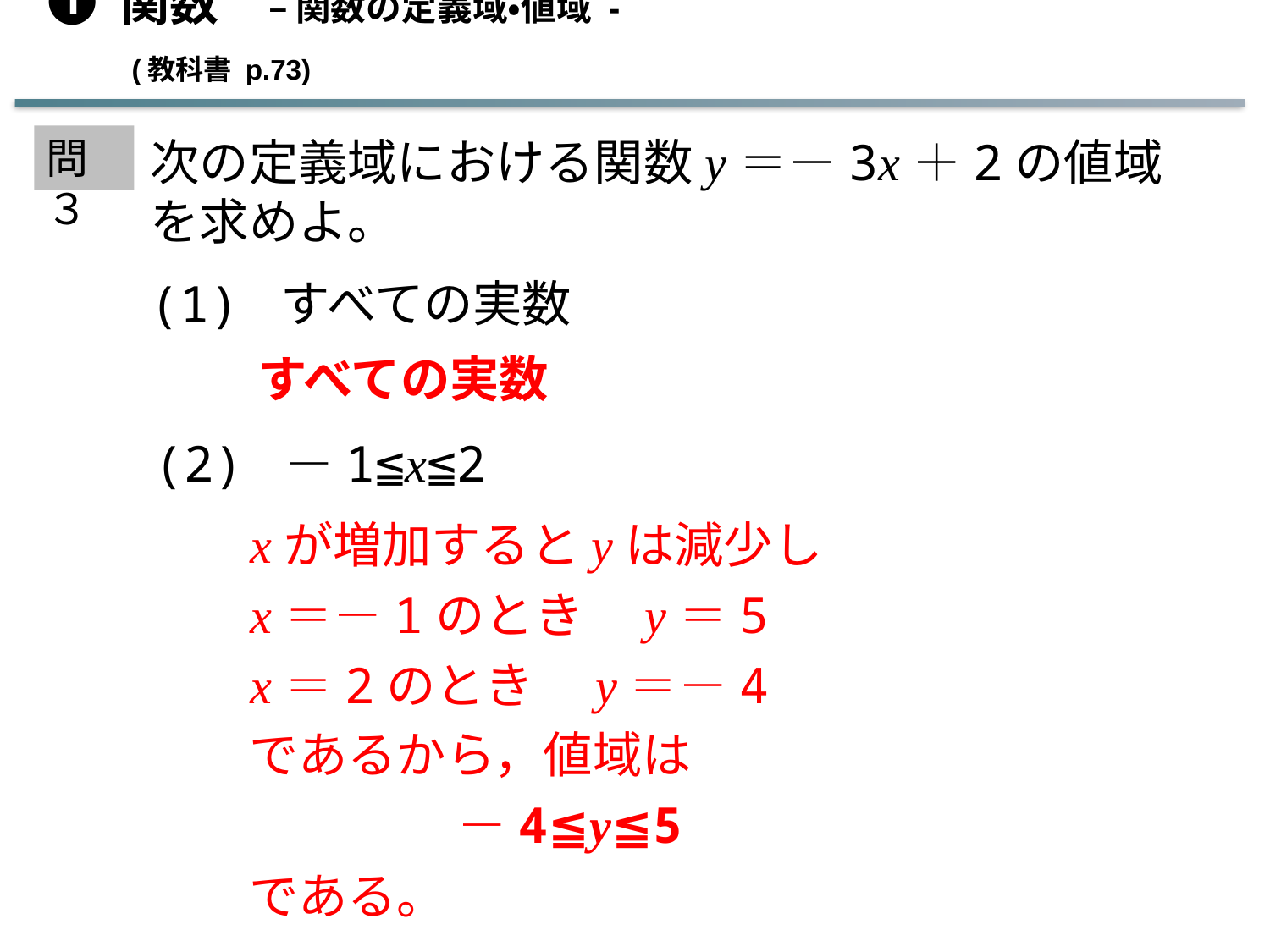

➊ 関数　– 関数の定義域・値域 -　　　　　　　　　　　　  (教科書 p.73)
問３
次の定義域における関数y＝－3x＋2の値域を求めよ。

(1) すべての実数
すべての実数
(2) －1≦x≦2
xが増加するとyは減少し
x＝－1のとき　y＝5
x＝2のとき　y＝－4
であるから，値域は
　　　　 －4≦y≦5
である。